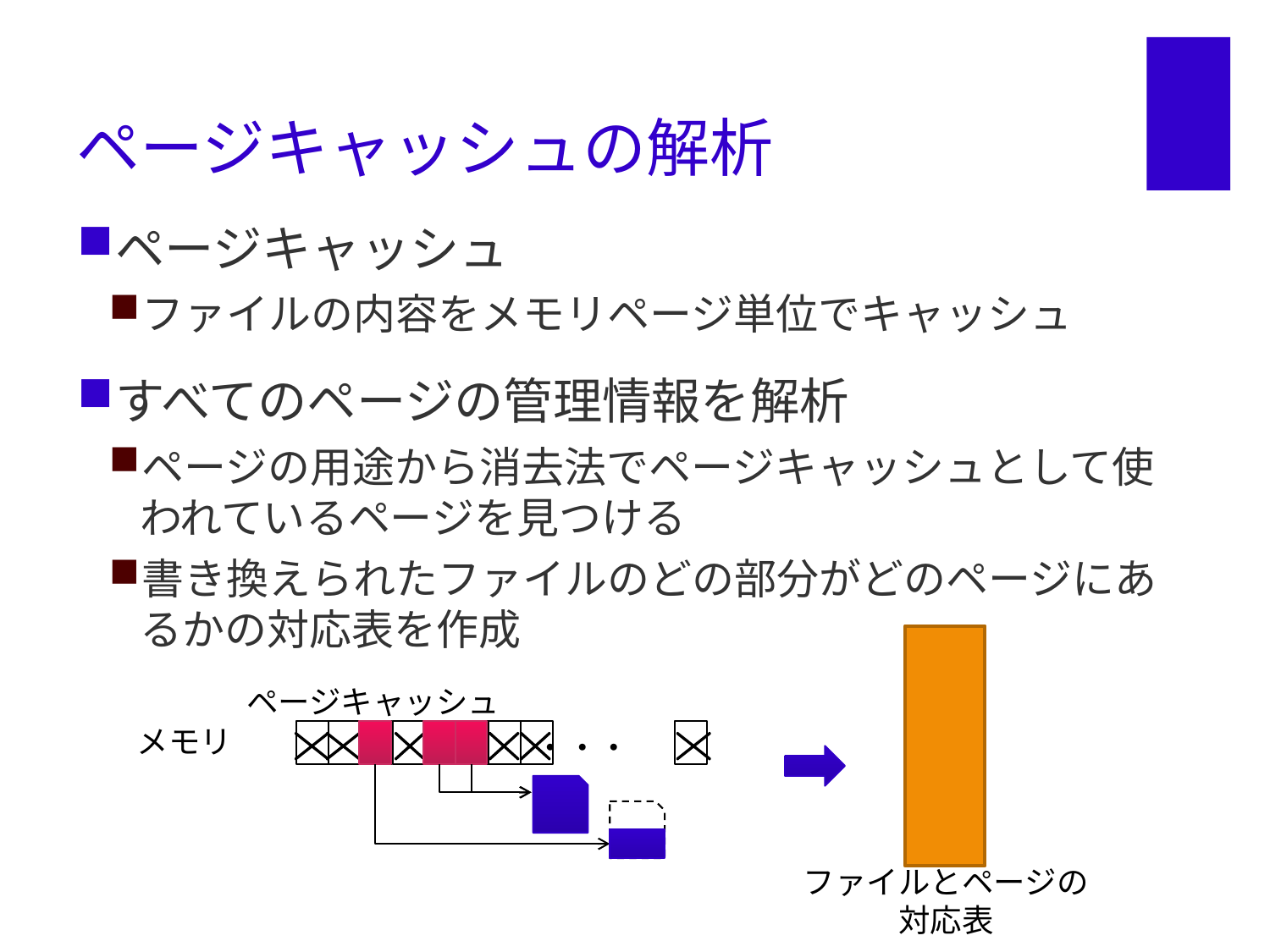

# ページキャッシュの解析
ページキャッシュ
ファイルの内容をメモリページ単位でキャッシュ
すべてのページの管理情報を解析
ページの用途から消去法でページキャッシュとして使われているページを見つける
書き換えられたファイルのどの部分がどのページにあるかの対応表を作成

ページキャッシュ
メモリ

・・・

ファイルとページの
対応表